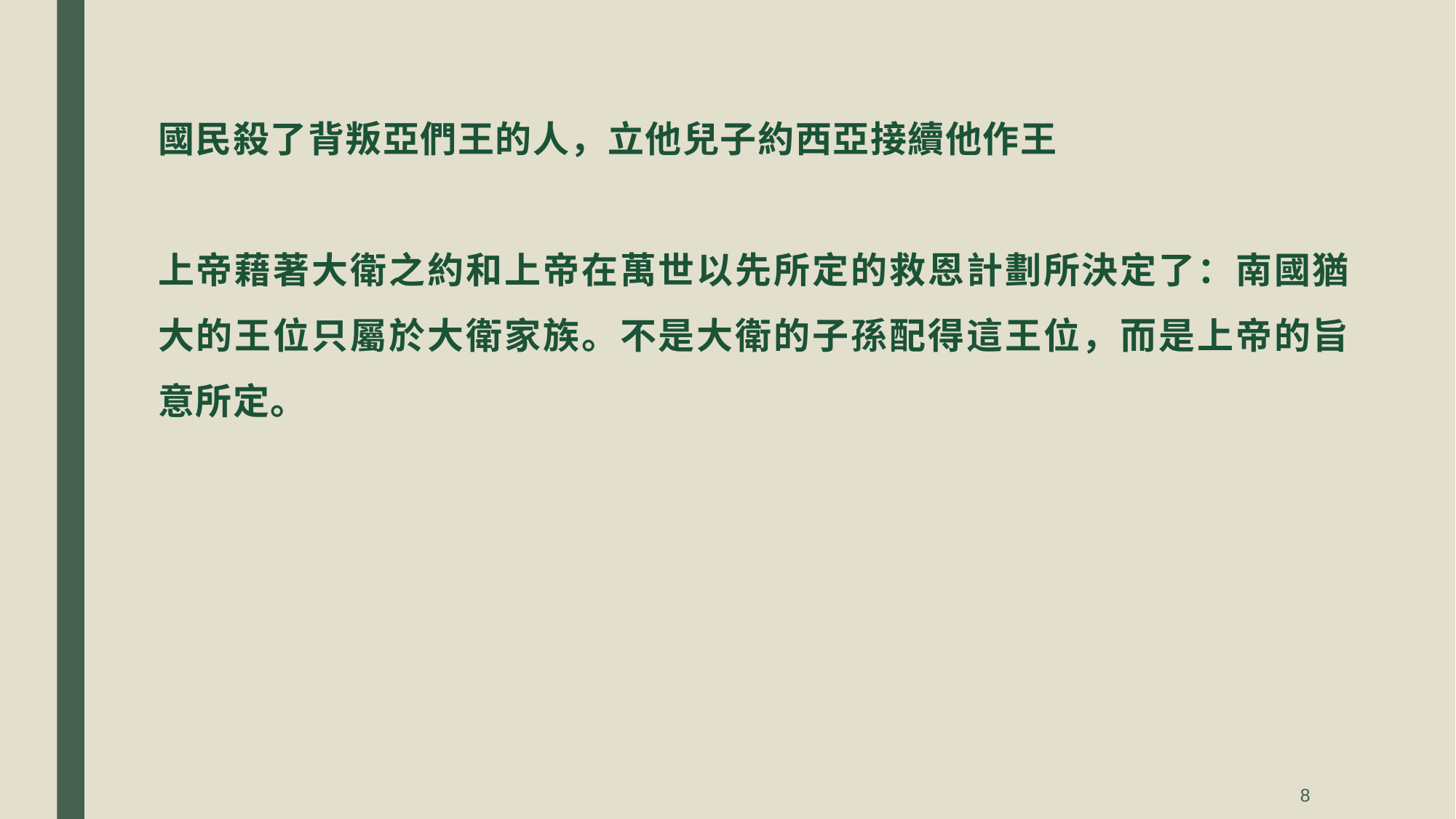

國民殺了背叛亞們王的人，立他兒子約西亞接續他作王

上帝藉著大衛之約和上帝在萬世以先所定的救恩計劃所決定了：南國猶大的王位只屬於大衛家族。不是大衛的子孫配得這王位，而是上帝的旨意所定。

8